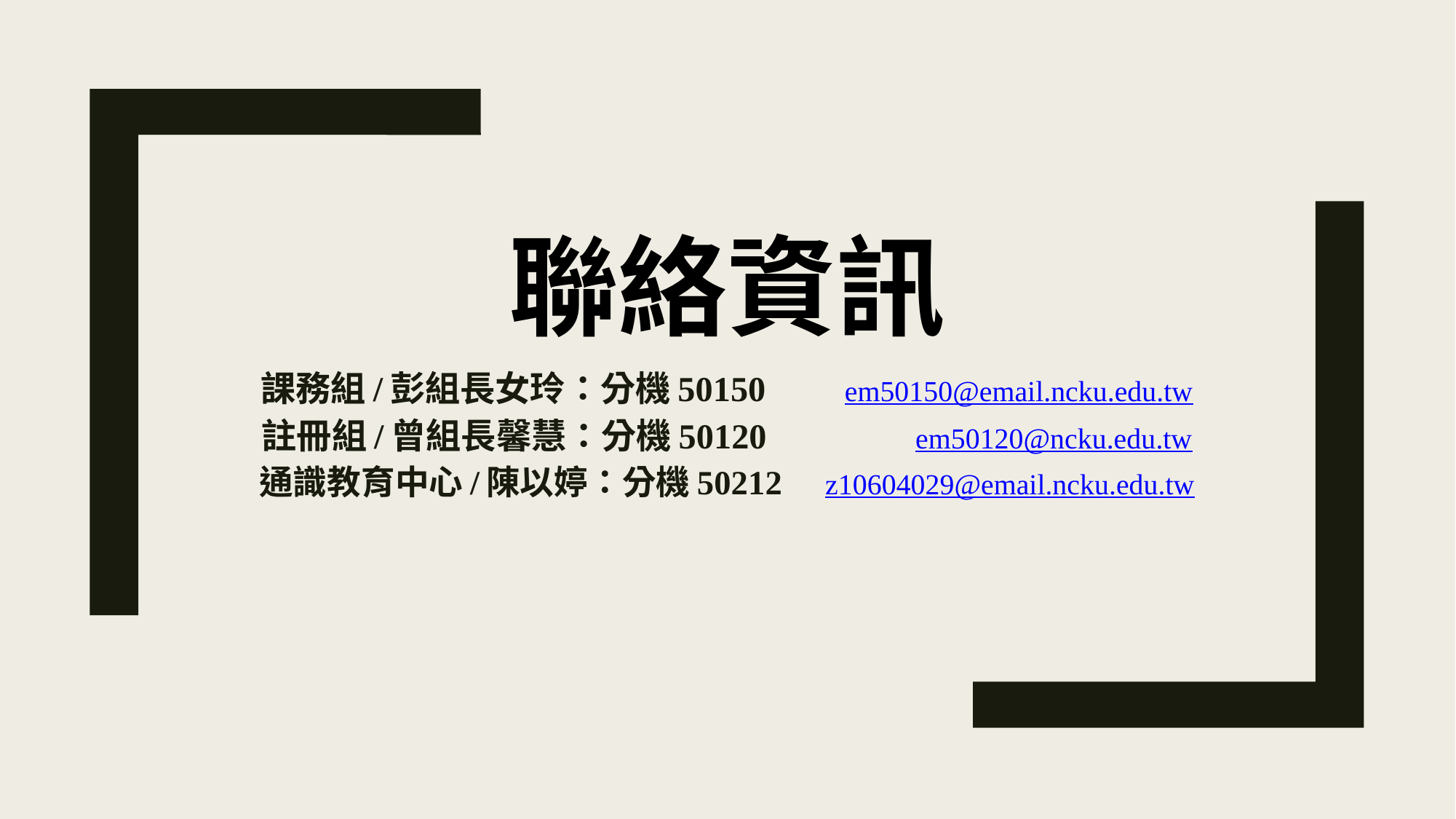

# 聯絡資訊
課務組/彭組長女玲：分機50150         em50150@email.ncku.edu.tw
註冊組/曾組長馨慧：分機50120                 em50120@ncku.edu.tw
通識教育中心/陳以婷：分機50212     z10604029@email.ncku.edu.tw